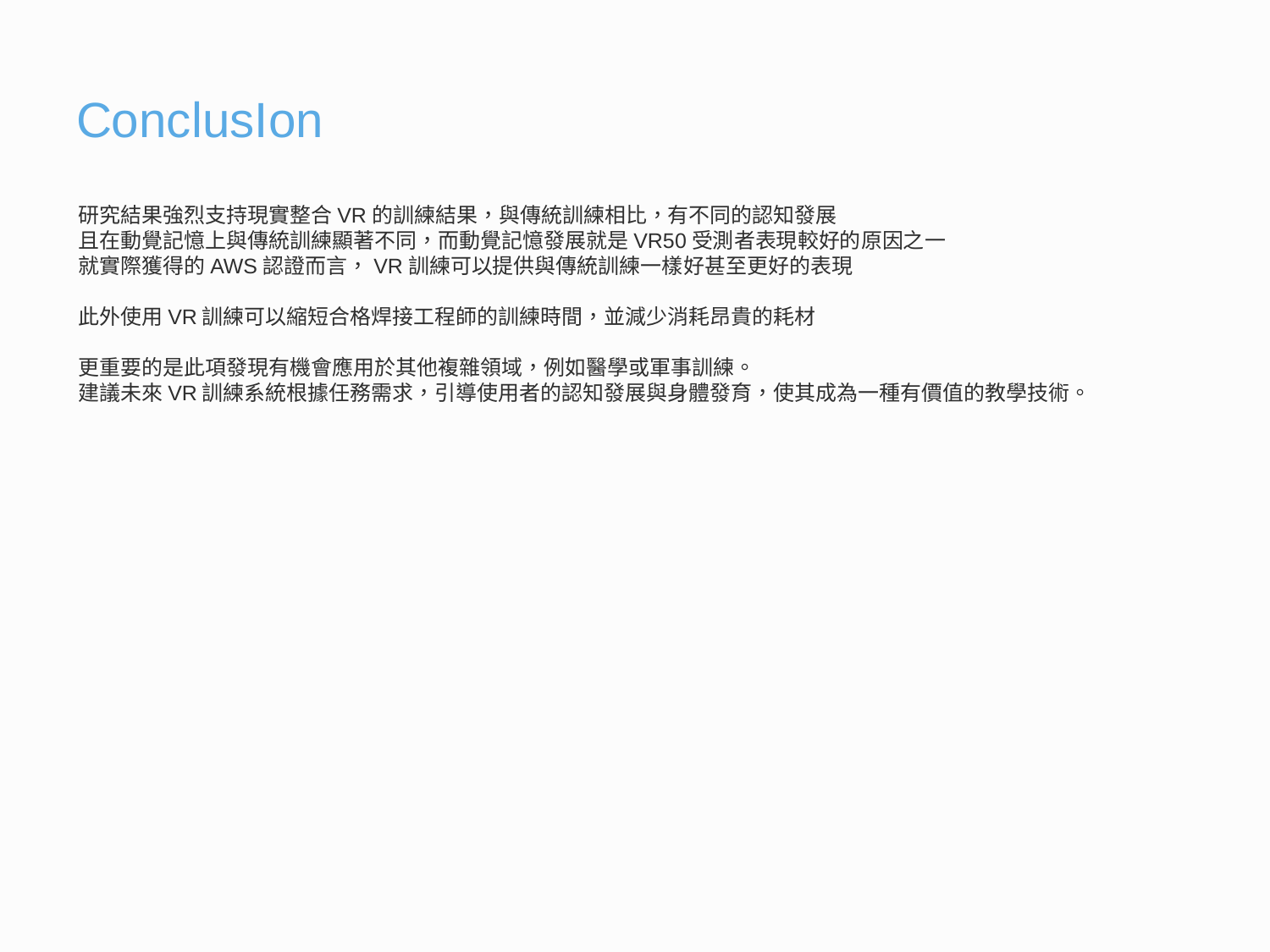

# ConclusIon
研究結果強烈支持現實整合VR的訓練結果，與傳統訓練相比，有不同的認知發展
且在動覺記憶上與傳統訓練顯著不同，而動覺記憶發展就是VR50受測者表現較好的原因之一
就實際獲得的AWS認證而言，VR訓練可以提供與傳統訓練一樣好甚至更好的表現

此外使用VR訓練可以縮短合格焊接工程師的訓練時間，並減少消耗昂貴的耗材

更重要的是此項發現有機會應用於其他複雜領域，例如醫學或軍事訓練。
建議未來VR訓練系統根據任務需求，引導使用者的認知發展與身體發育，使其成為一種有價值的教學技術。